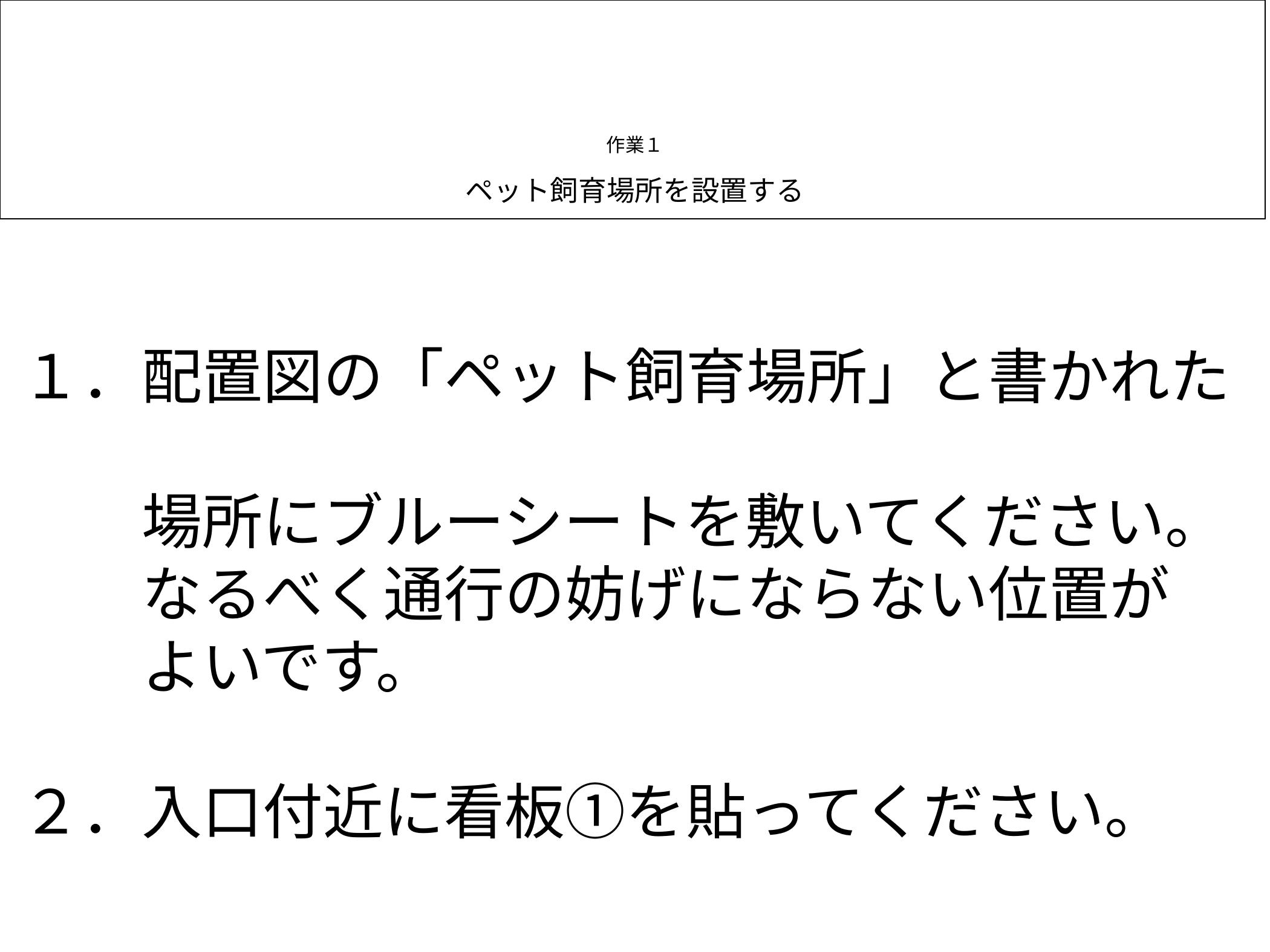

# 作業１ ペット飼育場所を設置する
１．配置図の「ペット飼育場所」と書かれた
　　場所にブルーシートを敷いてください。
　　なるべく通行の妨げにならない位置が
　　よいです。

２．入口付近に看板①を貼ってください。